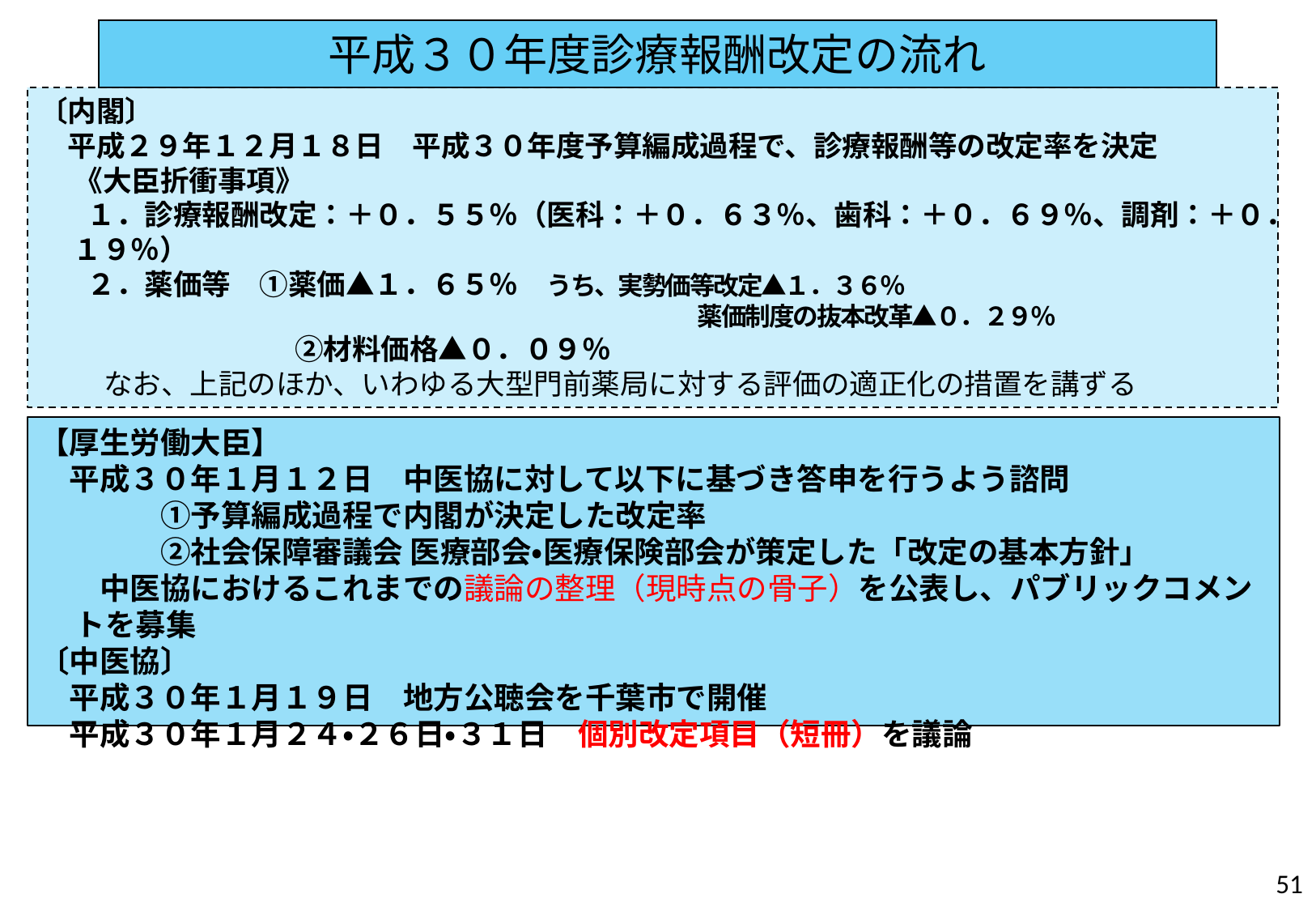

平成３０年度診療報酬改定の流れ
〔内閣〕
　平成２９年１２月１８日　平成３０年度予算編成過程で、診療報酬等の改定率を決定
　 《大臣折衝事項》
　   １．診療報酬改定：＋０．５５％（医科：＋０．６３％、歯科：＋０．６９％、調剤：＋０．１９％）
　   ２．薬価等　①薬価▲１．６５％　うち、実勢価等改定▲１．３６％
　　　　　　　　　　　　　　　　　　　　　　　　               　薬価制度の抜本改革▲０．２９％
　　　　　　　　    ②材料価格▲０．０９％
         なお、上記のほか、いわゆる大型門前薬局に対する評価の適正化の措置を講ずる
【厚生労働大臣】
　平成３０年１月１２日　中医協に対して以下に基づき答申を行うよう諮問
　　　　①予算編成過程で内閣が決定した改定率
　　　　②社会保障審議会 医療部会・医療保険部会が策定した「改定の基本方針」
　　中医協におけるこれまでの議論の整理（現時点の骨子）を公表し、パブリックコメントを募集
〔中医協〕
　平成３０年１月１９日　地方公聴会を千葉市で開催
　平成３０年１月２４・２６日・３１日　個別改定項目（短冊）を議論
51